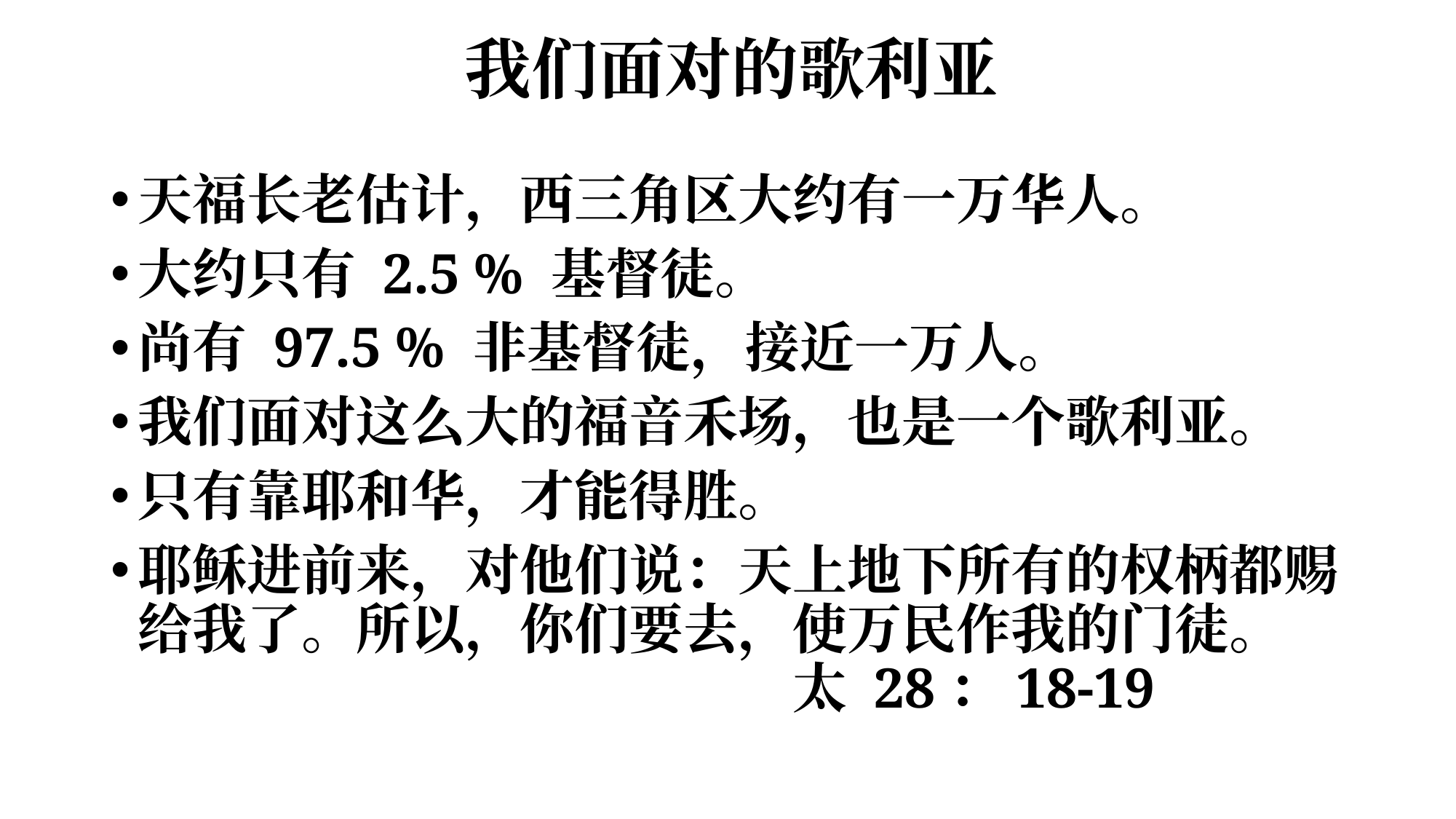

# 我们面对的歌利亚
天福长老估计，西三角区大约有一万华人。
大约只有 2.5 % 基督徒。
尚有 97.5 % 非基督徒，接近一万人。
我们面对这么大的福音禾场，也是一个歌利亚。
只有靠耶和华，才能得胜。
耶稣进前来，对他们说：天上地下所有的权柄都赐给我了。所以，你们要去，使万民作我的门徒。							太 28：18-19